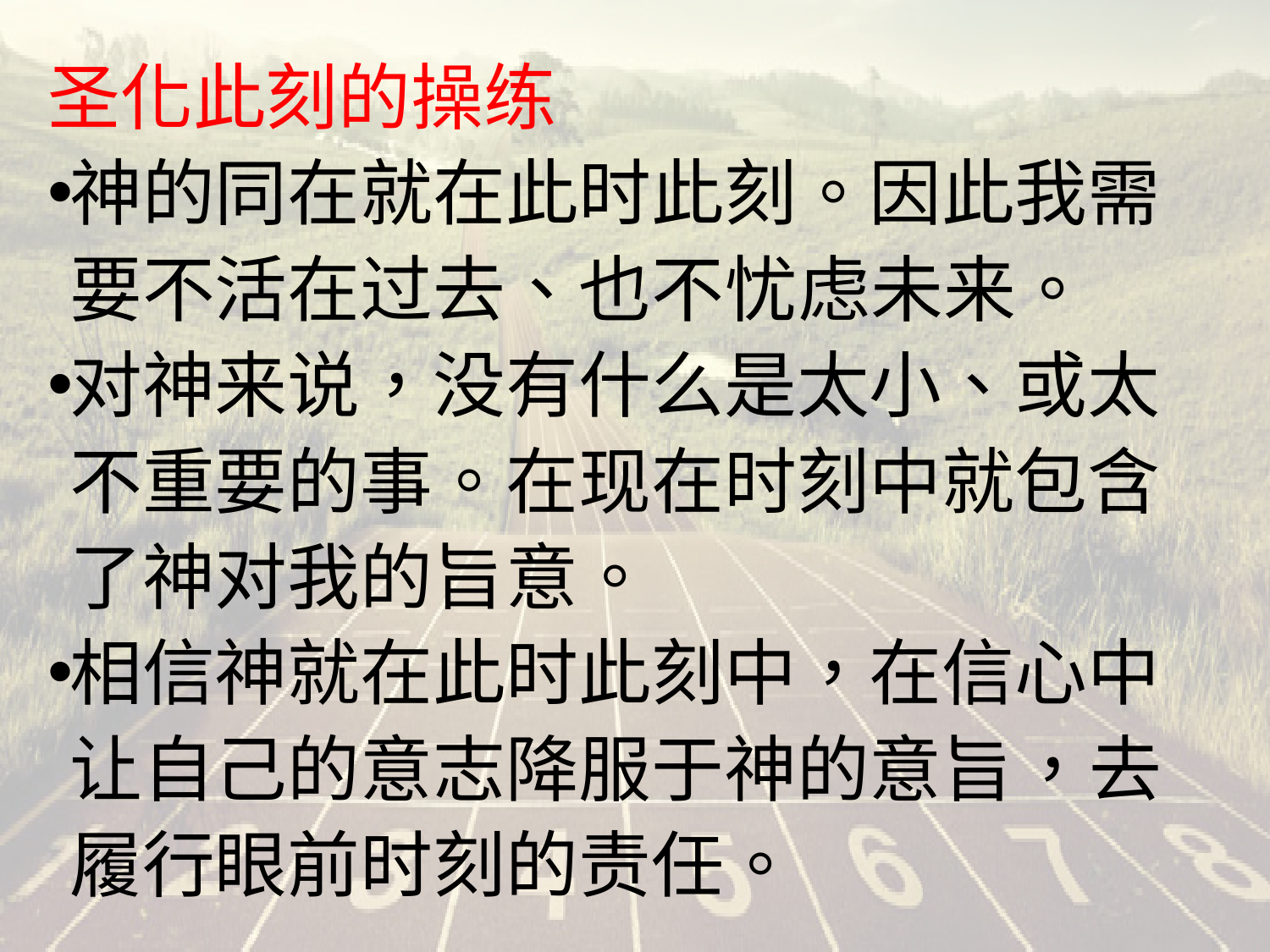

#
圣化此刻的操练
神的同在就在此时此刻。因此我需要不活在过去、也不忧虑未来。
对神来说，没有什么是太小、或太不重要的事。在现在时刻中就包含了神对我的旨意。
相信神就在此时此刻中，在信心中让自己的意志降服于神的意旨，去履行眼前时刻的责任。